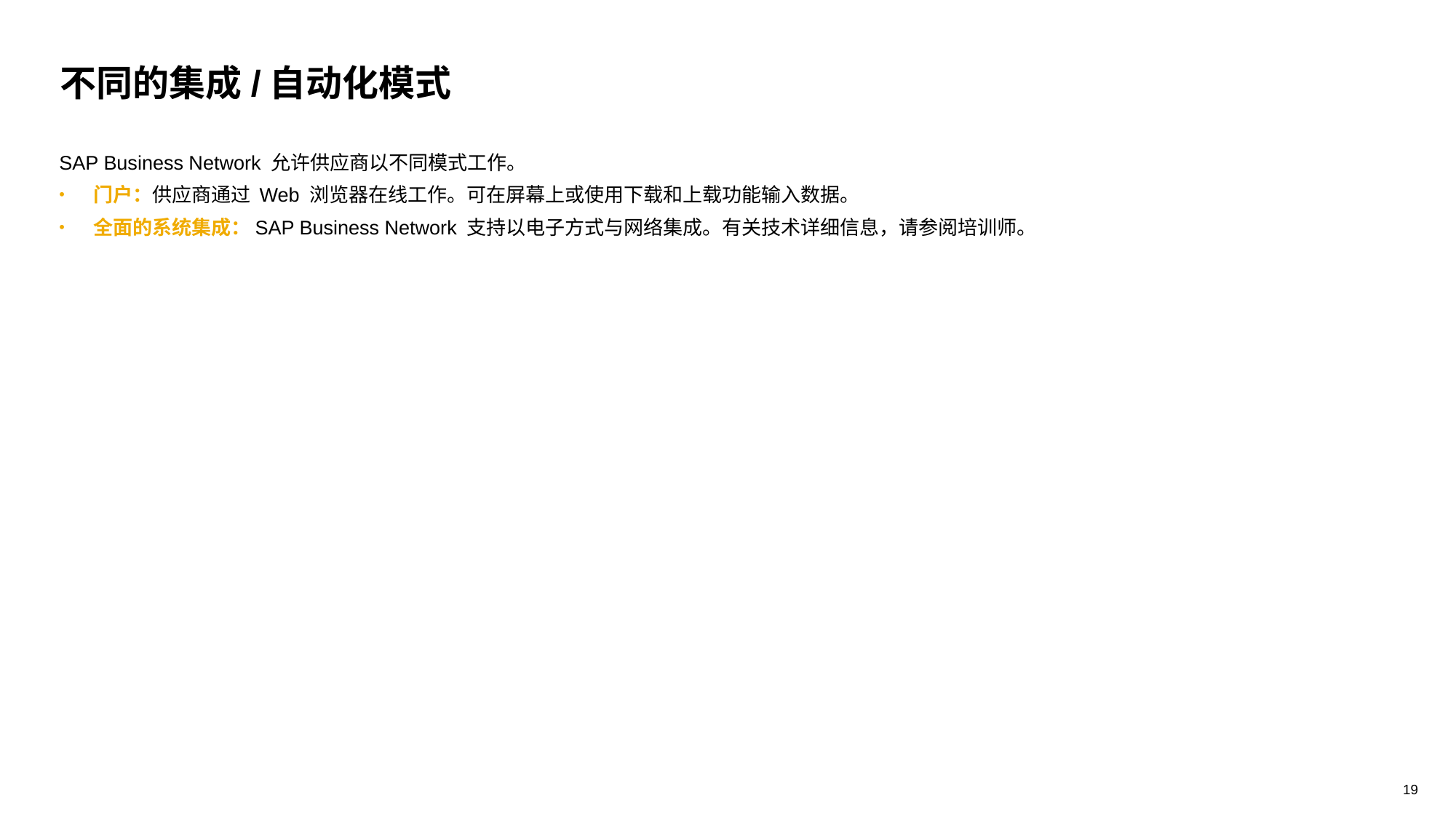

# 不同的集成/自动化模式
SAP Business Network 允许供应商以不同模式工作。
门户：供应商通过 Web 浏览器在线工作。可在屏幕上或使用下载和上载功能输入数据。
全面的系统集成：SAP Business Network 支持以电子方式与网络集成。有关技术详细信息，请参阅培训师。